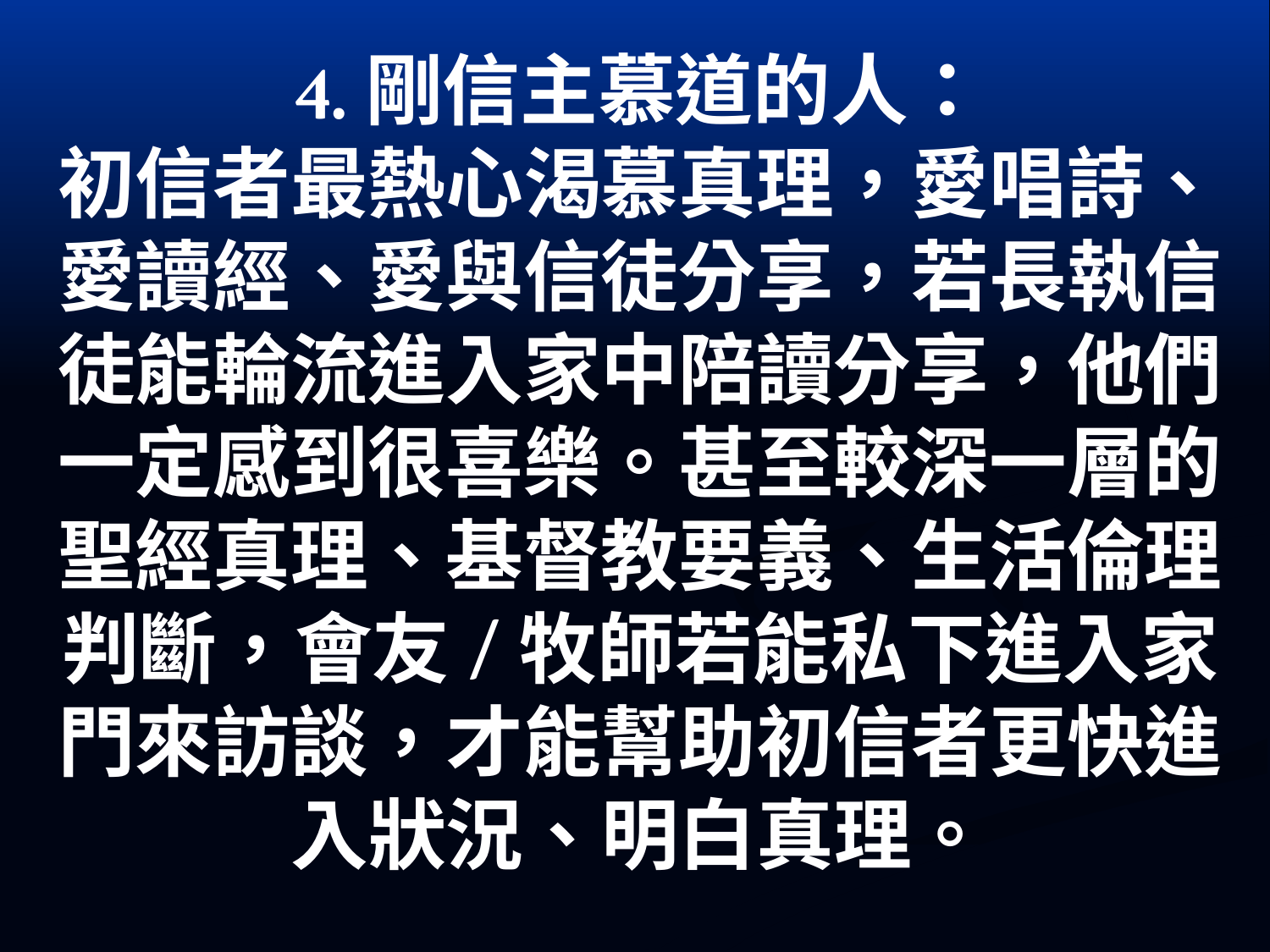

# 4.剛信主慕道的人： 初信者最熱心渴慕真理，愛唱詩、愛讀經、愛與信徒分享，若長執信徒能輪流進入家中陪讀分享，他們一定感到很喜樂。甚至較深一層的聖經真理、基督教要義、生活倫理判斷，會友/牧師若能私下進入家門來訪談，才能幫助初信者更快進入狀況、明白真理。